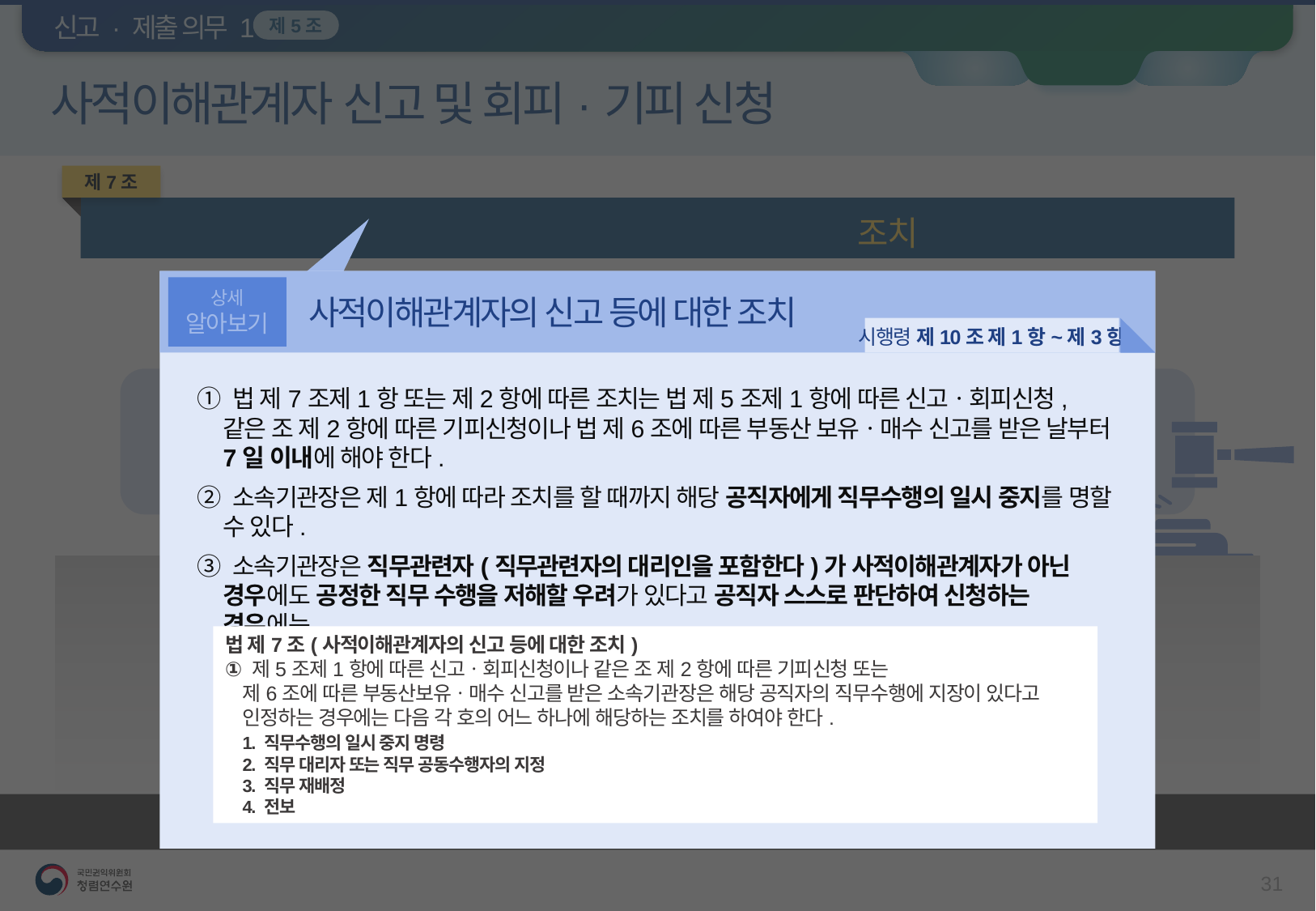

신고 · 제출 의무 1
제5조
개요

조치

예시

사적이해관계자 신고 및 회피·기피 신청
제7조

사적이해관계자의 신고 등에 대한 조치

상세
알아보기
사적이해관계자의 신고 등에 대한 조치
시행령 제10조 제1항~제3항

① 법 제7조제1항 또는 제2항에 따른 조치는 법 제5조제1항에 따른 신고ㆍ회피신청, 같은 조 제2항에 따른 기피신청이나 법 제6조에 따른 부동산 보유ㆍ매수 신고를 받은 날부터 7일 이내에 해야 한다.
② 소속기관장은 제1항에 따라 조치를 할 때까지 해당 공직자에게 직무수행의 일시 중지를 명할 수 있다.
③ 소속기관장은 직무관련자(직무관련자의 대리인을 포함한다)가 사적이해관계자가 아닌 경우에도 공정한 직무 수행을 저해할 우려가 있다고 공직자 스스로 판단하여 신청하는 경우에는
그 신청에 따라 법 제7조제1항 각 호의 조치를 할 수 있다.
법 제7조(사적이해관계자의 신고 등에 대한 조치)
① 제5조제1항에 따른 신고ㆍ회피신청이나 같은 조 제2항에 따른 기피신청 또는
	제6조에 따른 부동산보유ㆍ매수 신고를 받은 소속기관장은 해당 공직자의 직무수행에 지장이 있다고
	인정하는 경우에는 다음 각 호의 어느 하나에 해당하는 조치를 하여야 한다.
	1. 직무수행의 일시 중지 명령
	2. 직무 대리자 또는 직무 공동수행자의 지정
	3. 직무 재배정
	4. 전보
신고, 회피·기피 신청을 받은 소속기관장은 해당 공직자의 직무수행에 지장이 있다고 인정하는 경우,
해당 공직자에게 다음 중 어느 하나의 조치를 해야 함
직무수행의
일시 중지 명령
직무 대리자 또는
직무 공동수행자의
지정
직무
재배정
전보

다음과 같은 경우 예외 인정

1  공직자를 대체하기가 지극히 어려운 경우
2  국가의 안전보장 및 경제발전 등 공익 증진을 위하여 직무수행의 필요성이 더 큰 경우

이해충돌방지담당관 또는 다른 공직자가 공정한 직무수행 여부를 확인ㆍ점검토록 조치
조치 이후, 해당 공직자와 기피를 신청한 자에게  처리 결과 통보
31